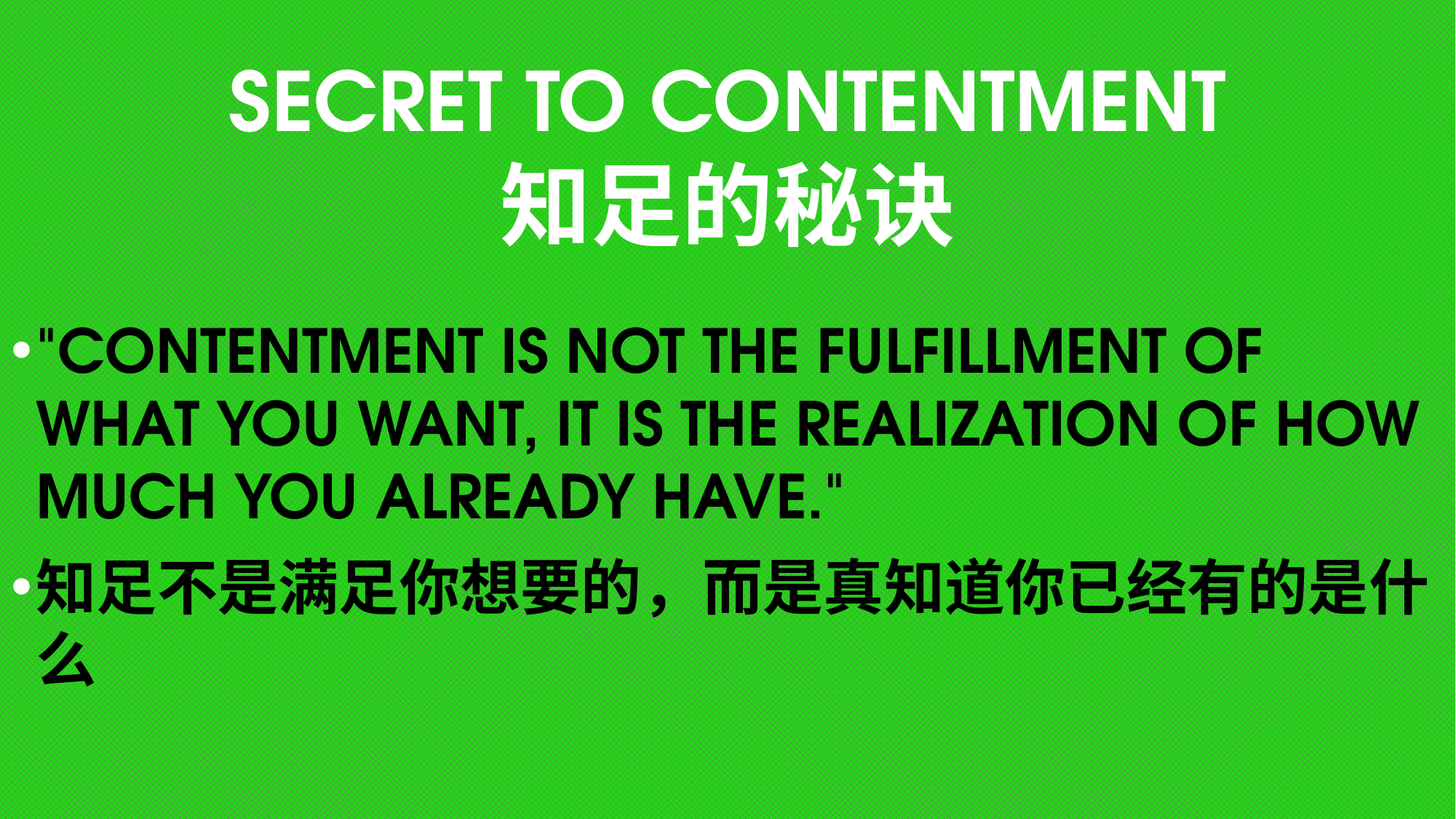

# SECRET TO CONTENTMENT 知足的秘诀
"Contentment is not the fulfillment of what you want, it is the realization of how much you already have."
知足不是满足你想要的，而是真知道你已经有的是什么